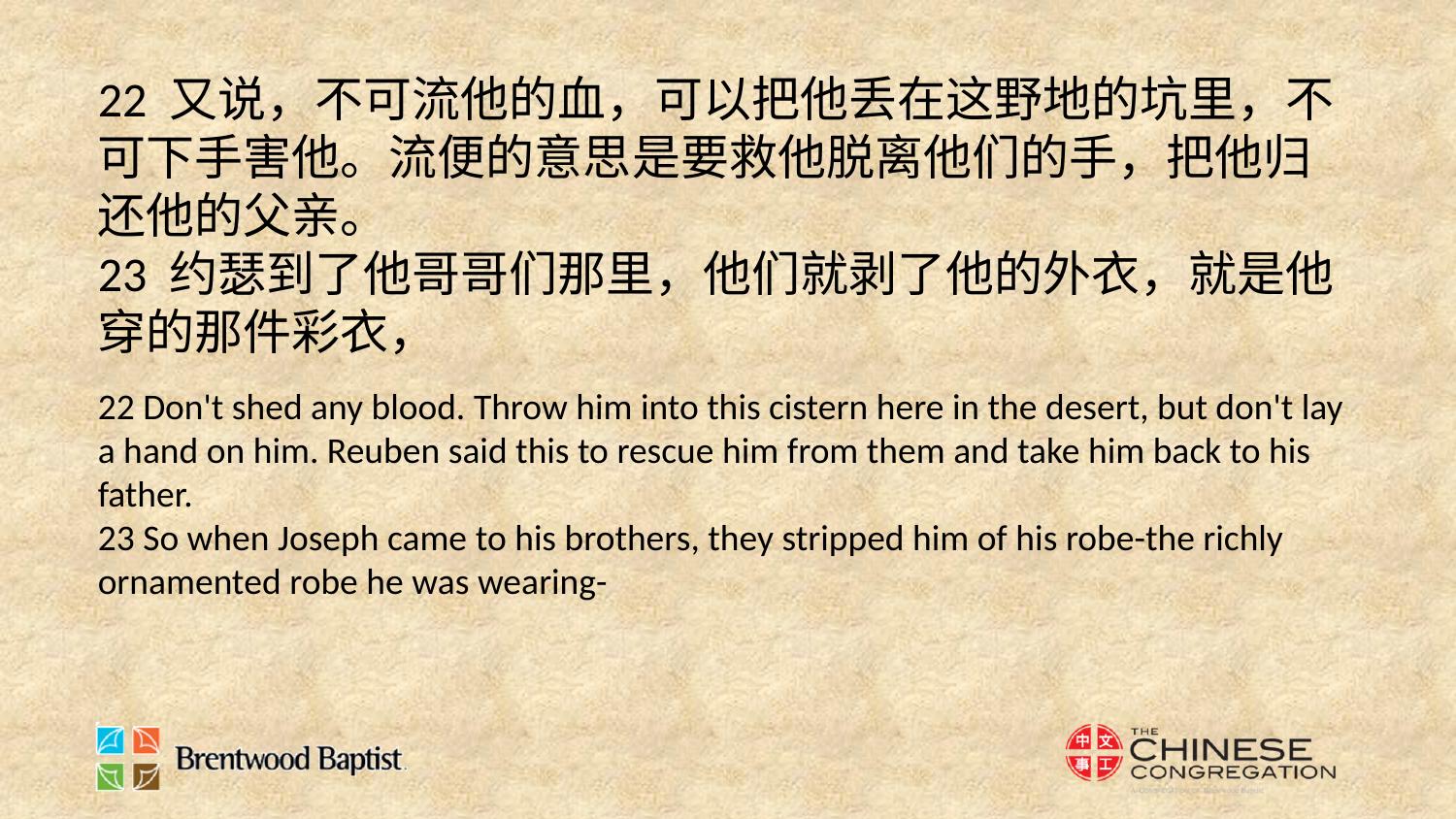

22 又说，不可流他的血，可以把他丢在这野地的坑里，不可下手害他。流便的意思是要救他脱离他们的手，把他归还他的父亲。
23 约瑟到了他哥哥们那里，他们就剥了他的外衣，就是他穿的那件彩衣，

22 Don't shed any blood. Throw him into this cistern here in the desert, but don't lay a hand on him. Reuben said this to rescue him from them and take him back to his father.
23 So when Joseph came to his brothers, they stripped him of his robe-the richly ornamented robe he was wearing-